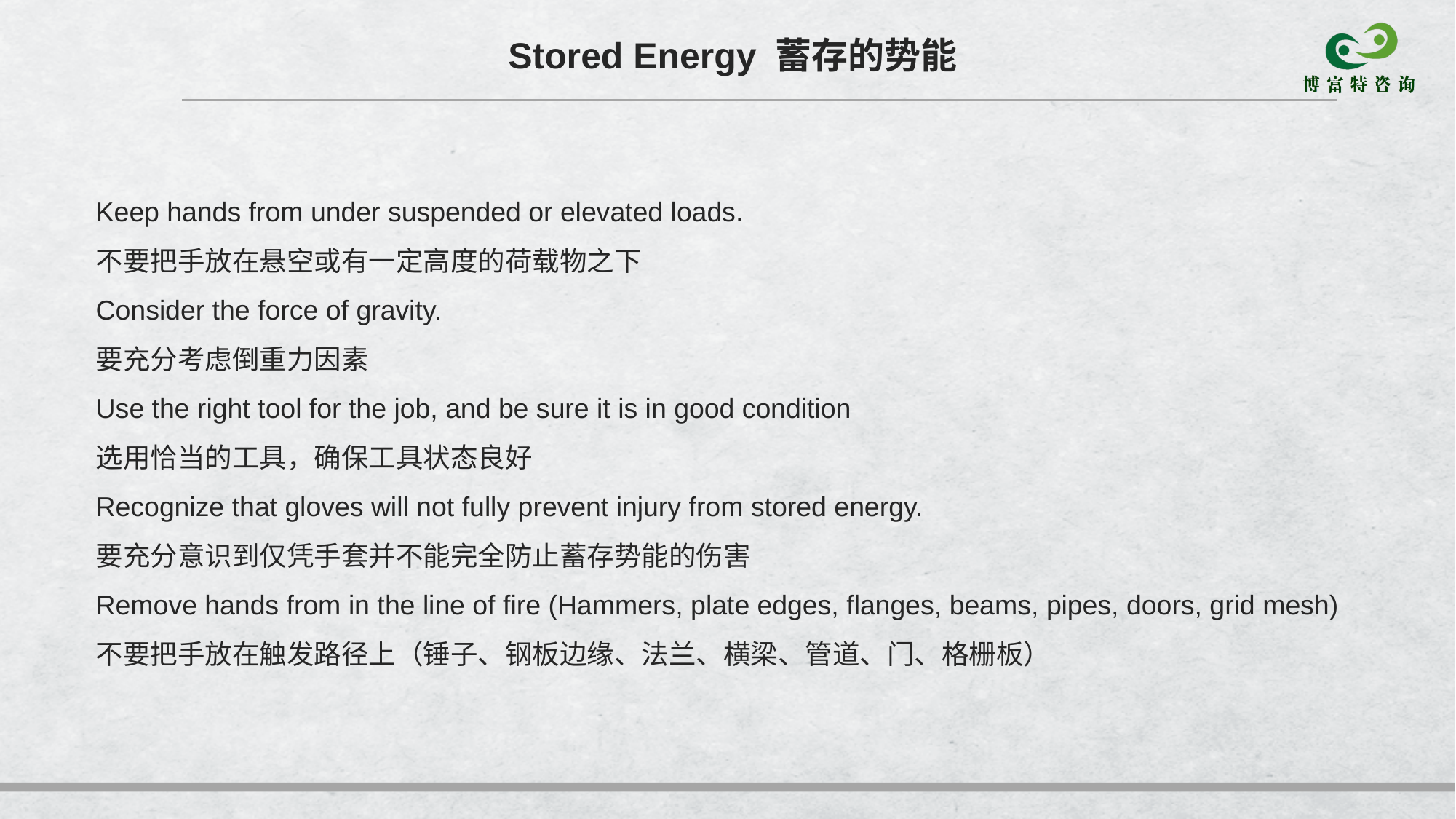

Stored Energy 蓄存的势能
Keep hands from under suspended or elevated loads.
不要把手放在悬空或有一定高度的荷载物之下
Consider the force of gravity.
要充分考虑倒重力因素
Use the right tool for the job, and be sure it is in good condition
选用恰当的工具，确保工具状态良好
Recognize that gloves will not fully prevent injury from stored energy.
要充分意识到仅凭手套并不能完全防止蓄存势能的伤害
Remove hands from in the line of fire (Hammers, plate edges, flanges, beams, pipes, doors, grid mesh)
不要把手放在触发路径上（锤子、钢板边缘、法兰、横梁、管道、门、格栅板）